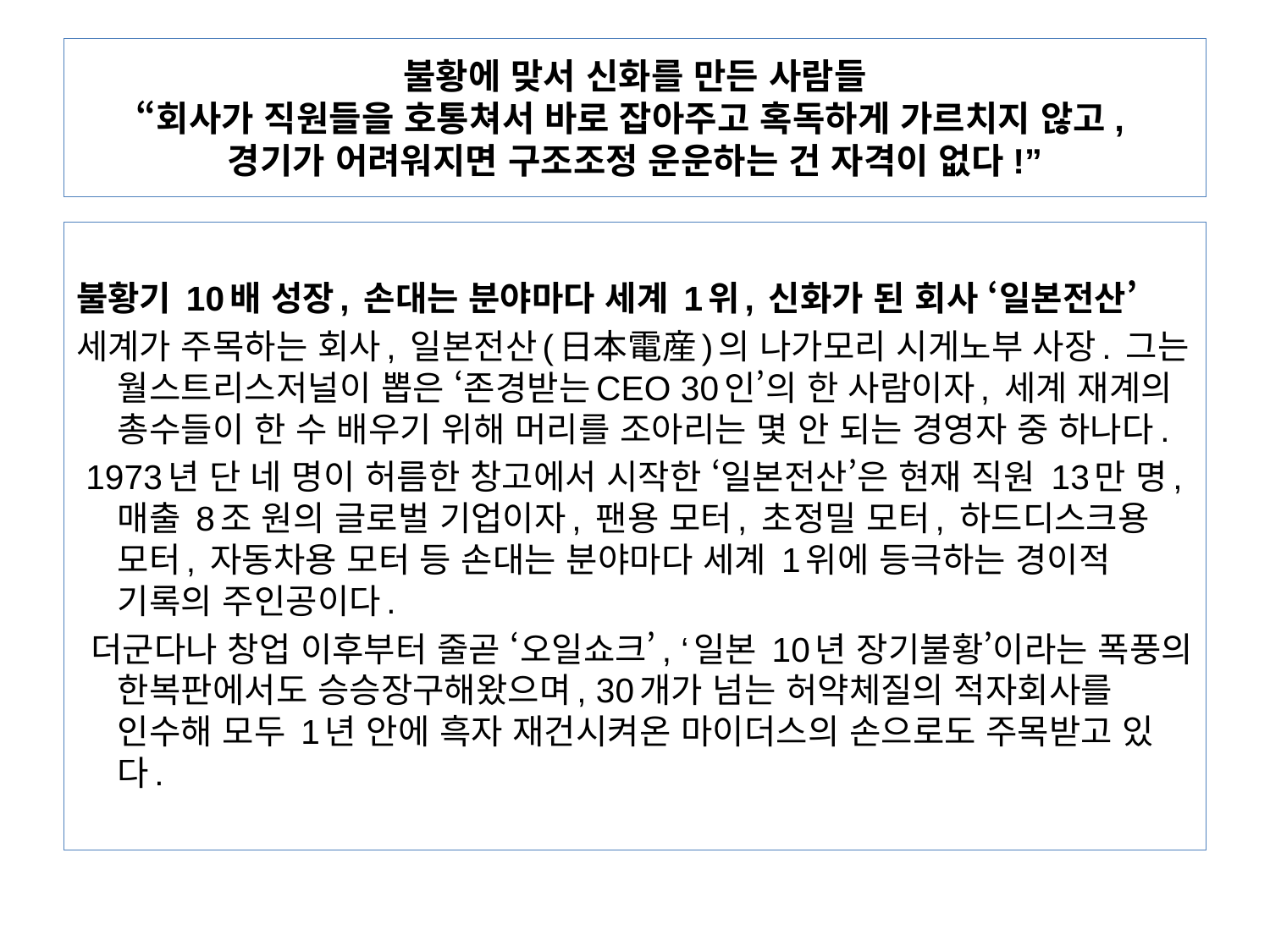

# 불황에 맞서 신화를 만든 사람들 “회사가 직원들을 호통쳐서 바로 잡아주고 혹독하게 가르치지 않고, 경기가 어려워지면 구조조정 운운하는 건 자격이 없다!”

불황기 10배 성장, 손대는 분야마다 세계 1위, 신화가 된 회사 ‘일본전산’
세계가 주목하는 회사, 일본전산(日本電産)의 나가모리 시게노부 사장. 그는 월스트리스저널이 뽑은 ‘존경받는CEO 30인’의 한 사람이자, 세계 재계의 총수들이 한 수 배우기 위해 머리를 조아리는 몇 안 되는 경영자 중 하나다.
 1973년 단 네 명이 허름한 창고에서 시작한 ‘일본전산’은 현재 직원 13만 명, 매출 8조 원의 글로벌 기업이자, 팬용 모터, 초정밀 모터, 하드디스크용 모터, 자동차용 모터 등 손대는 분야마다 세계 1위에 등극하는 경이적 기록의 주인공이다.
 더군다나 창업 이후부터 줄곧 ‘오일쇼크’, ‘일본 10년 장기불황’이라는 폭풍의 한복판에서도 승승장구해왔으며, 30개가 넘는 허약체질의 적자회사를 인수해 모두 1년 안에 흑자 재건시켜온 마이더스의 손으로도 주목받고 있다.